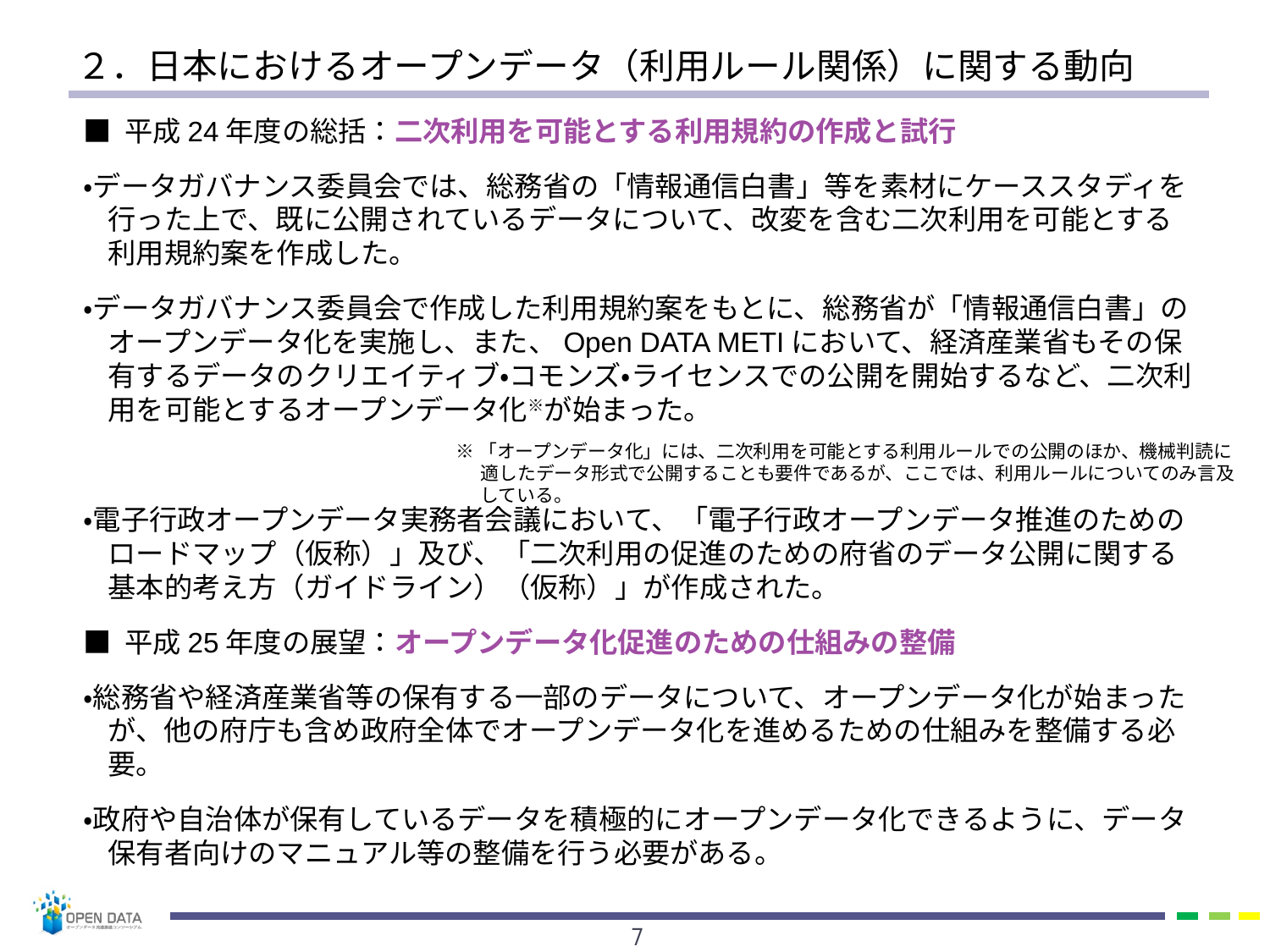

# ２．日本におけるオープンデータ（利用ルール関係）に関する動向
■ 平成24年度の総括：二次利用を可能とする利用規約の作成と試行
・データガバナンス委員会では、総務省の「情報通信白書」等を素材にケーススタディを行った上で、既に公開されているデータについて、改変を含む二次利用を可能とする利用規約案を作成した。
・データガバナンス委員会で作成した利用規約案をもとに、総務省が「情報通信白書」のオープンデータ化を実施し、また、Open DATA METIにおいて、経済産業省もその保有するデータのクリエイティブ・コモンズ・ライセンスでの公開を開始するなど、二次利用を可能とするオープンデータ化※が始まった。

・電子行政オープンデータ実務者会議において、「電子行政オープンデータ推進のためのロードマップ（仮称）」及び、「二次利用の促進のための府省のデータ公開に関する基本的考え方（ガイドライン）（仮称）」が作成された。
■ 平成25年度の展望：オープンデータ化促進のための仕組みの整備
・総務省や経済産業省等の保有する一部のデータについて、オープンデータ化が始まったが、他の府庁も含め政府全体でオープンデータ化を進めるための仕組みを整備する必要。
・政府や自治体が保有しているデータを積極的にオープンデータ化できるように、データ保有者向けのマニュアル等の整備を行う必要がある。
※「オープンデータ化」には、二次利用を可能とする利用ルールでの公開のほか、機械判読に適したデータ形式で公開することも要件であるが、ここでは、利用ルールについてのみ言及している。
7